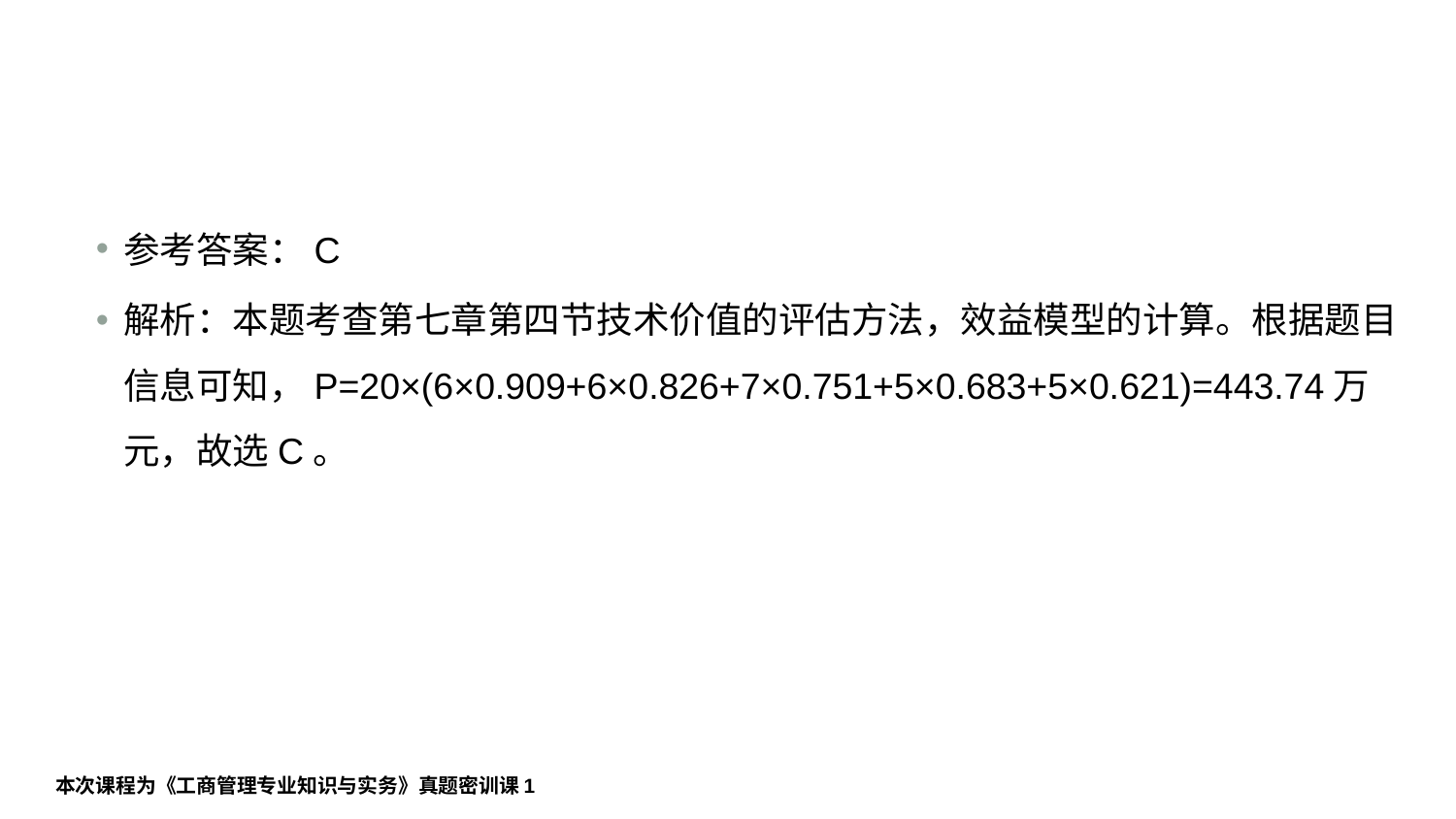

参考答案：C
解析：本题考查第七章第四节技术价值的评估方法，效益模型的计算。根据题目信息可知，P=20×(6×0.909+6×0.826+7×0.751+5×0.683+5×0.621)=443.74万元，故选C。